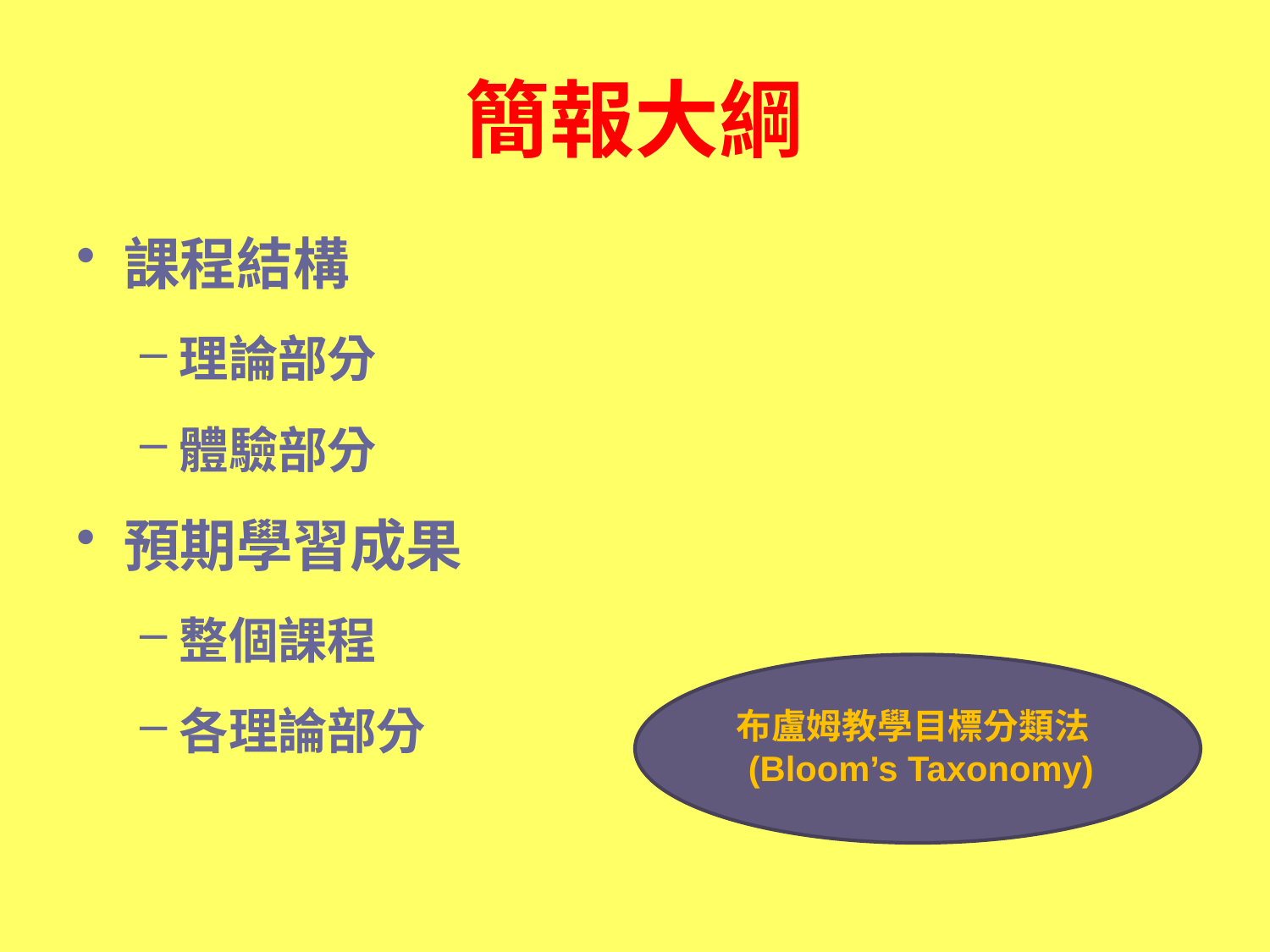

# 簡報大綱
課程結構
理論部分
體驗部分
預期學習成果
整個課程
各理論部分

布盧姆教學目標分類法
 (Bloom’s Taxonomy)